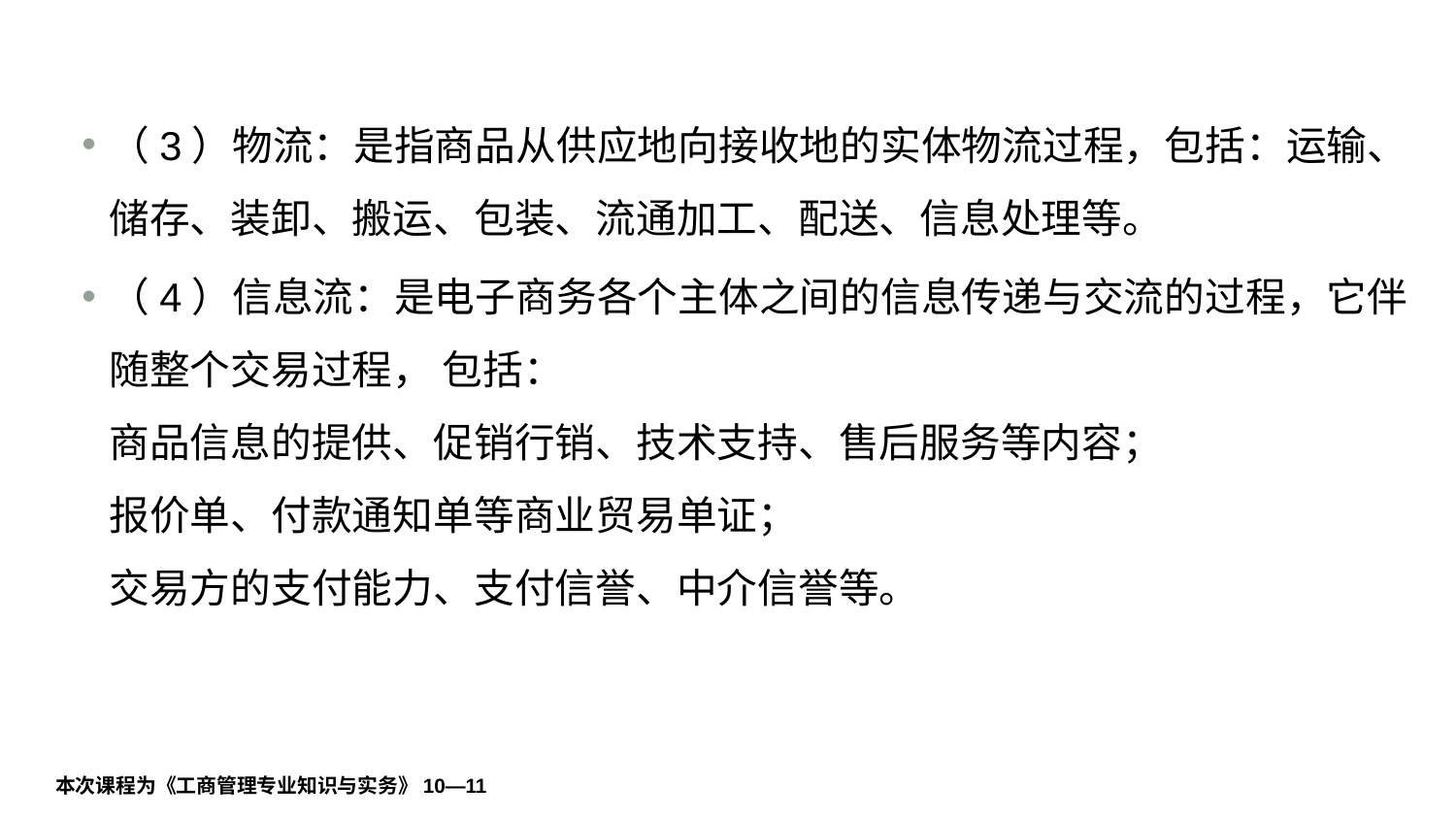

#
（3）物流：是指商品从供应地向接收地的实体物流过程，包括：运输、储存、装卸、搬运、包装、流通加工、配送、信息处理等。
（4）信息流：是电子商务各个主体之间的信息传递与交流的过程，它伴随整个交易过程， 包括：
商品信息的提供、促销行销、技术支持、售后服务等内容；
报价单、付款通知单等商业贸易单证；
交易方的支付能力、支付信誉、中介信誉等。